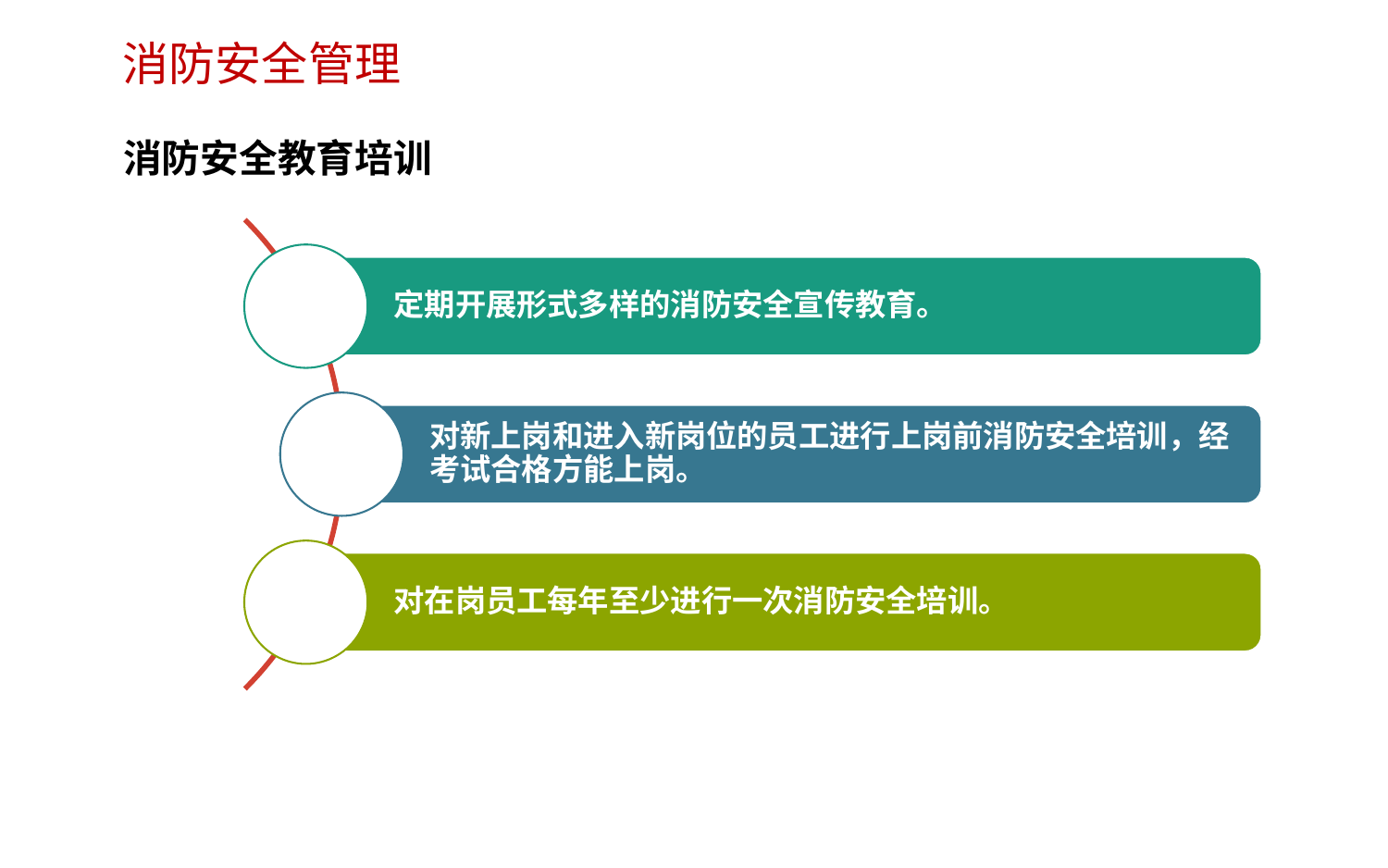

消防安全管理
消防安全教育培训
定期开展形式多样的消防安全宣传教育。
对新上岗和进入新岗位的员工进行上岗前消防安全培训，经考试合格方能上岗。
对在岗员工每年至少进行一次消防安全培训。